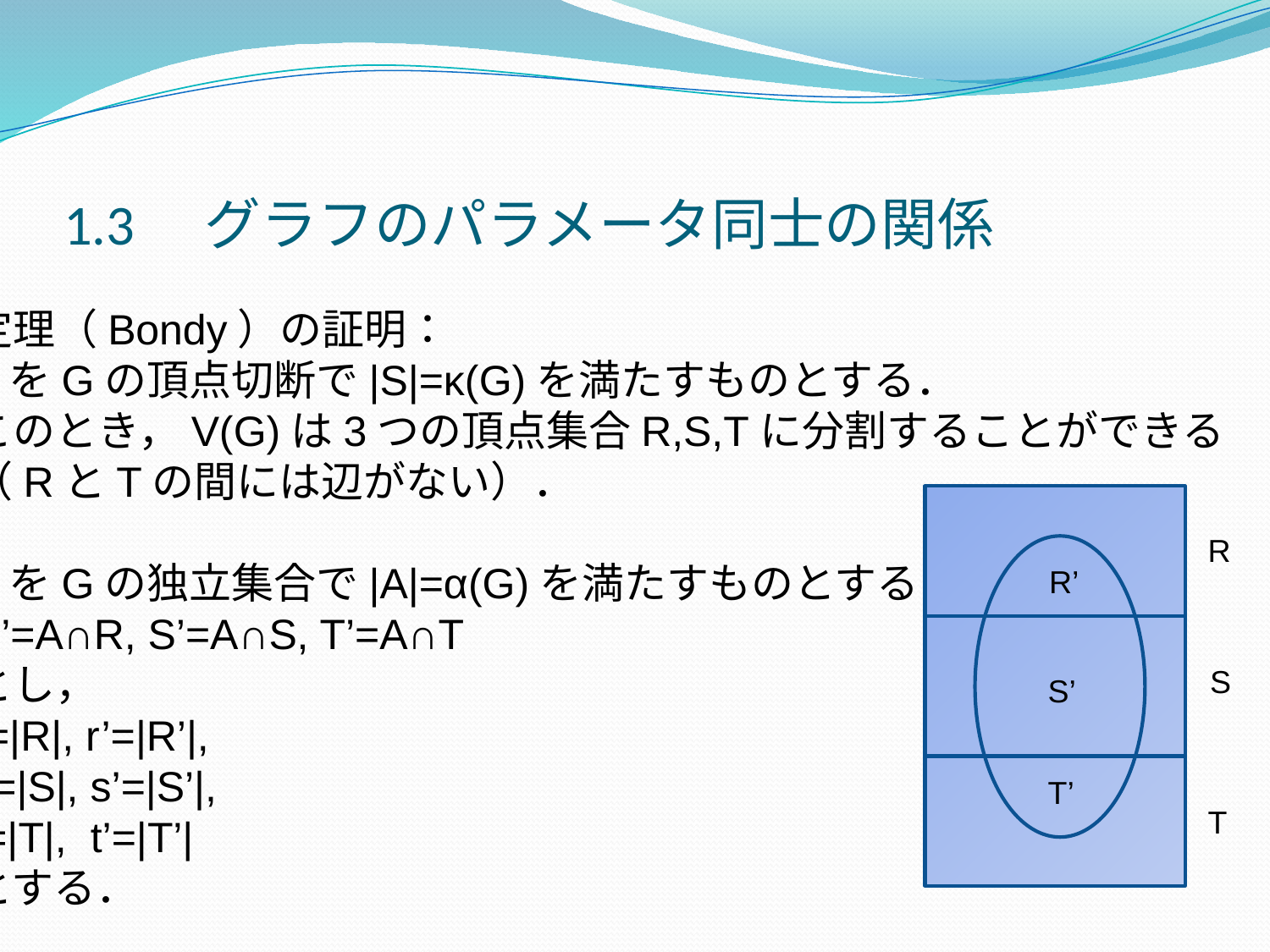

# 1.3　グラフのパラメータ同士の関係
定理（Bondy）の証明：
SをGの頂点切断で|S|=κ(G)を満たすものとする．
このとき，V(G)は3つの頂点集合R,S,Tに分割することができる
（RとTの間には辺がない）．

AをGの独立集合で|A|=α(G)を満たすものとする．
R’=A∩R, S’=A∩S, T’=A∩T
とし，
r=|R|, r’=|R’|,
s=|S|, s’=|S’|,
t=|T|,  t’=|T’|
とする．

R

R’
S
S’
T’
T